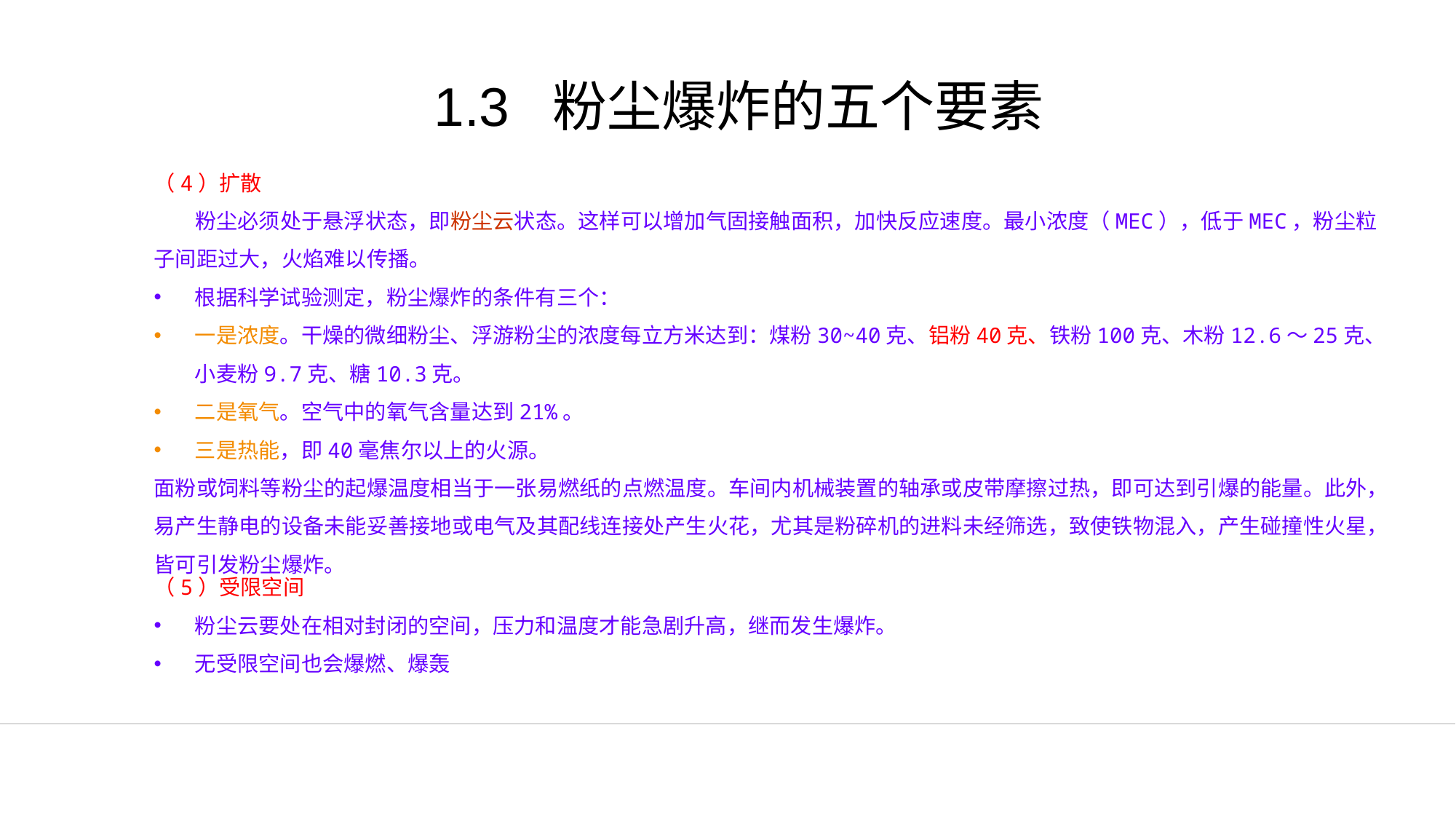

1.3  粉尘爆炸的五个要素
（4）扩散
      粉尘必须处于悬浮状态，即粉尘云状态。这样可以增加气固接触面积，加快反应速度。最小浓度（MEC），低于MEC，粉尘粒子间距过大，火焰难以传播。
根据科学试验测定，粉尘爆炸的条件有三个：
一是浓度。干燥的微细粉尘、浮游粉尘的浓度每立方米达到：煤粉30~40克、铝粉40克、铁粉100克、木粉12.6～25克、小麦粉9.7克、糖10.3克。
二是氧气。空气中的氧气含量达到21%。
三是热能，即40毫焦尔以上的火源。
面粉或饲料等粉尘的起爆温度相当于一张易燃纸的点燃温度。车间内机械装置的轴承或皮带摩擦过热，即可达到引爆的能量。此外，易产生静电的设备未能妥善接地或电气及其配线连接处产生火花，尤其是粉碎机的进料未经筛选，致使铁物混入，产生碰撞性火星，皆可引发粉尘爆炸。
（5）受限空间
粉尘云要处在相对封闭的空间，压力和温度才能急剧升高，继而发生爆炸。
无受限空间也会爆燃、爆轰